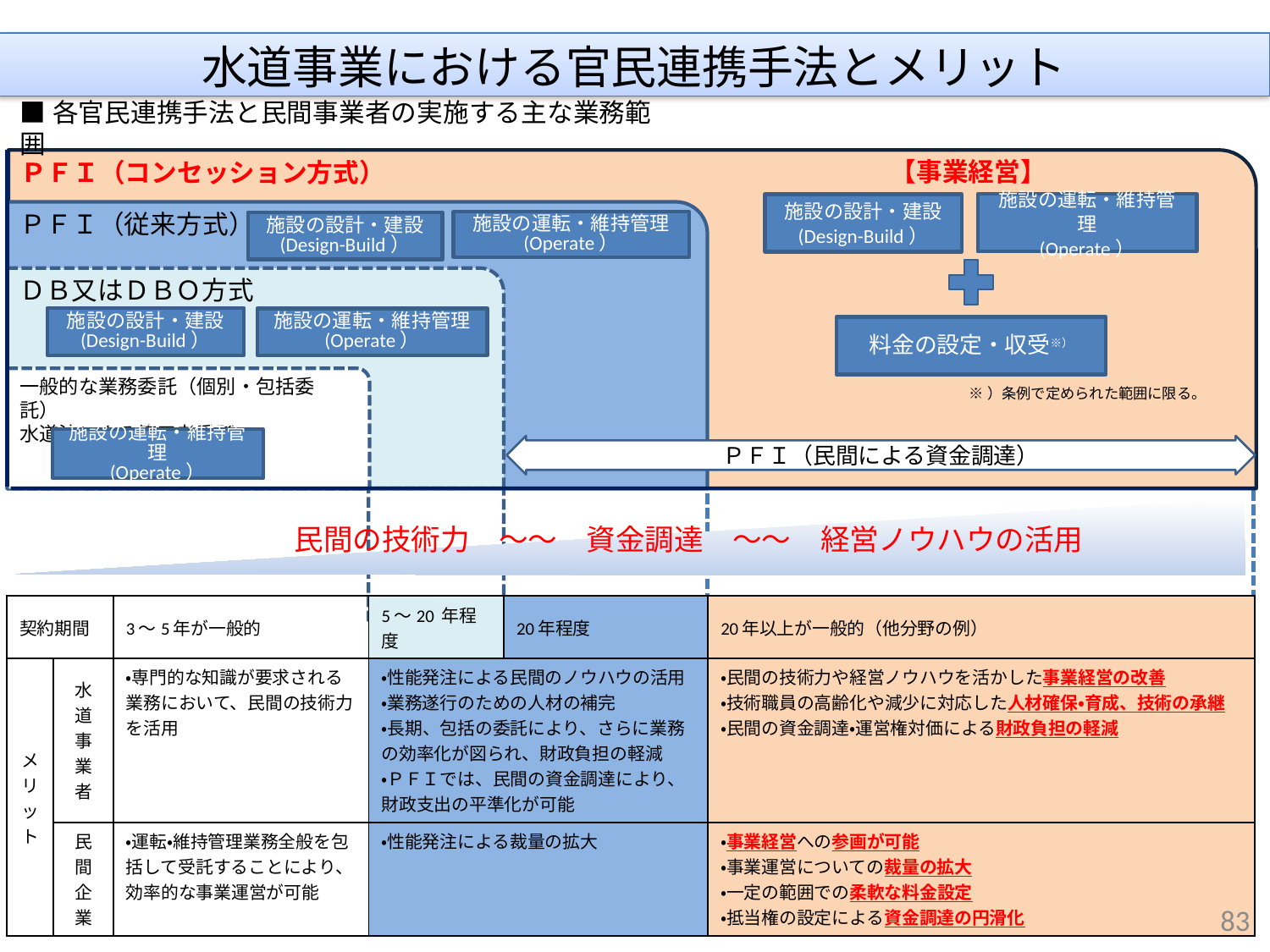

水道事業における官民連携手法とメリット
■各官民連携手法と民間事業者の実施する主な業務範囲
【事業経営】
ＰＦＩ（コンセッション方式）
施設の運転・維持管理
(Operate）
施設の設計・建設 (Design-Build）
ＰＦＩ（従来方式）
施設の運転・維持管理
(Operate）
施設の設計・建設 (Design-Build）

ＤＢ又はＤＢＯ方式
施設の設計・建設 (Design-Build）
施設の運転・維持管理
(Operate）
料金の設定・収受※）
一般的な業務委託（個別・包括委託）
水道法による第三者委託

※）条例で定められた範囲に限る。
施設の運転・維持管理
(Operate）
ＰＦＩ（民間による資金調達）

民間の技術力　～～　資金調達　～～　経営ノウハウの活用
| 契約期間 |  | 3～5年が一般的 | 5～20 年程度 | 20年程度 | 20年以上が一般的（他分野の例） |
| --- | --- | --- | --- | --- | --- |
| メリット | 水道事業者 | ・専門的な知識が要求される業務において、民間の技術力を活用 | ・性能発注による民間のノウハウの活用 ・業務遂行のための人材の補完 ・長期、包括の委託により、さらに業務の効率化が図られ、財政負担の軽減 ・ＰＦＩでは、民間の資金調達により、財政支出の平準化が可能 |  | ・民間の技術力や経営ノウハウを活かした事業経営の改善 ・技術職員の高齢化や減少に対応した人材確保・育成、技術の承継 ・民間の資金調達・運営権対価による財政負担の軽減 |
|  | 民間企業 | ・運転・維持管理業務全般を包括して受託することにより、効率的な事業運営が可能 | ・性能発注による裁量の拡大 |  | ・事業経営への参画が可能 ・事業運営についての裁量の拡大 ・一定の範囲での柔軟な料金設定 ・抵当権の設定による資金調達の円滑化 |
83